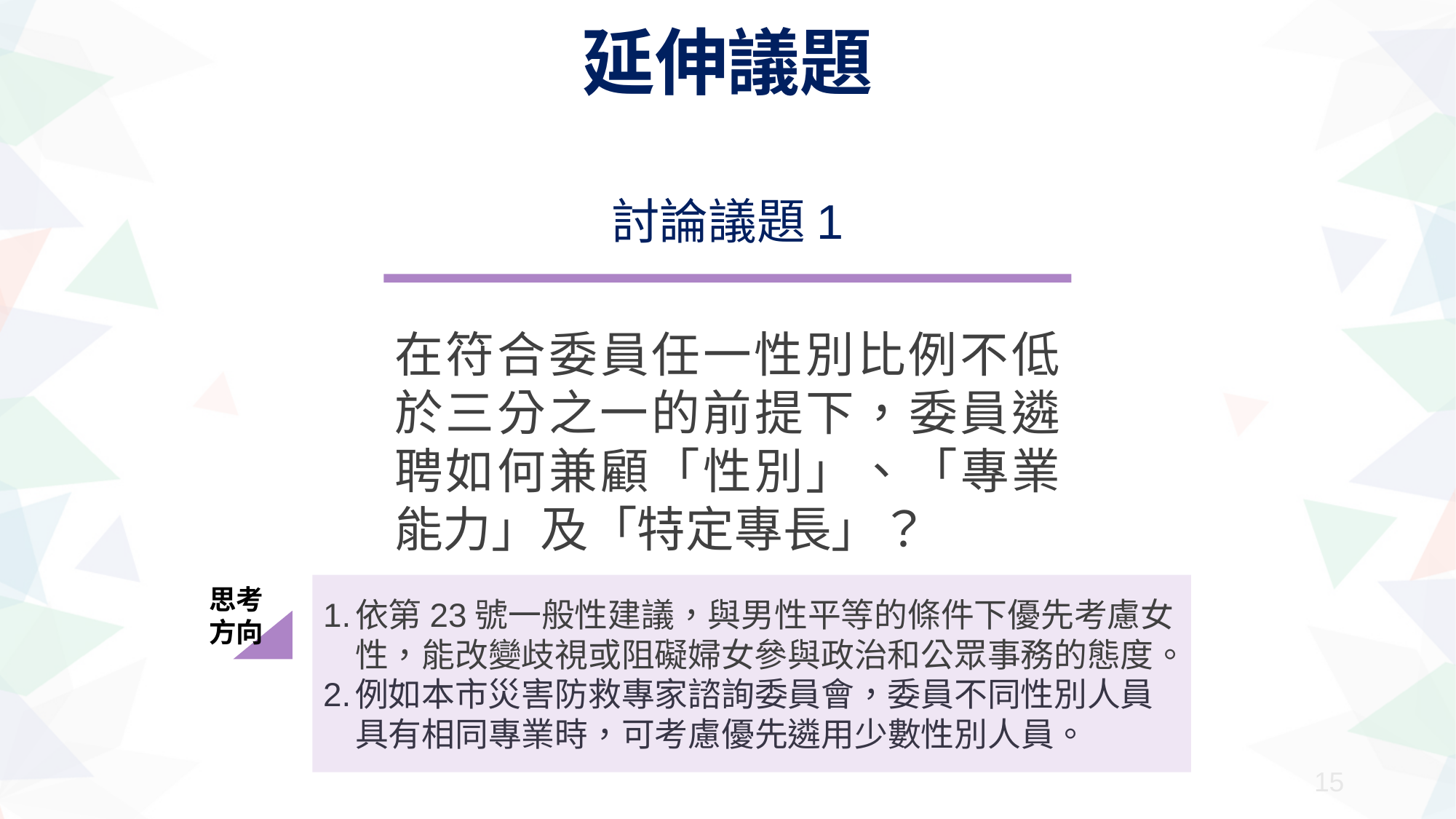

延伸議題
討論議題1

在符合委員任一性別比例不低於三分之一的前提下，委員遴聘如何兼顧「性別」、「專業能力」及「特定專長」？
依第23號一般性建議，與男性平等的條件下優先考慮女性，能改變歧視或阻礙婦女參與政治和公眾事務的態度。
例如本市災害防救專家諮詢委員會，委員不同性別人員具有相同專業時，可考慮優先遴用少數性別人員。
思考方向

15